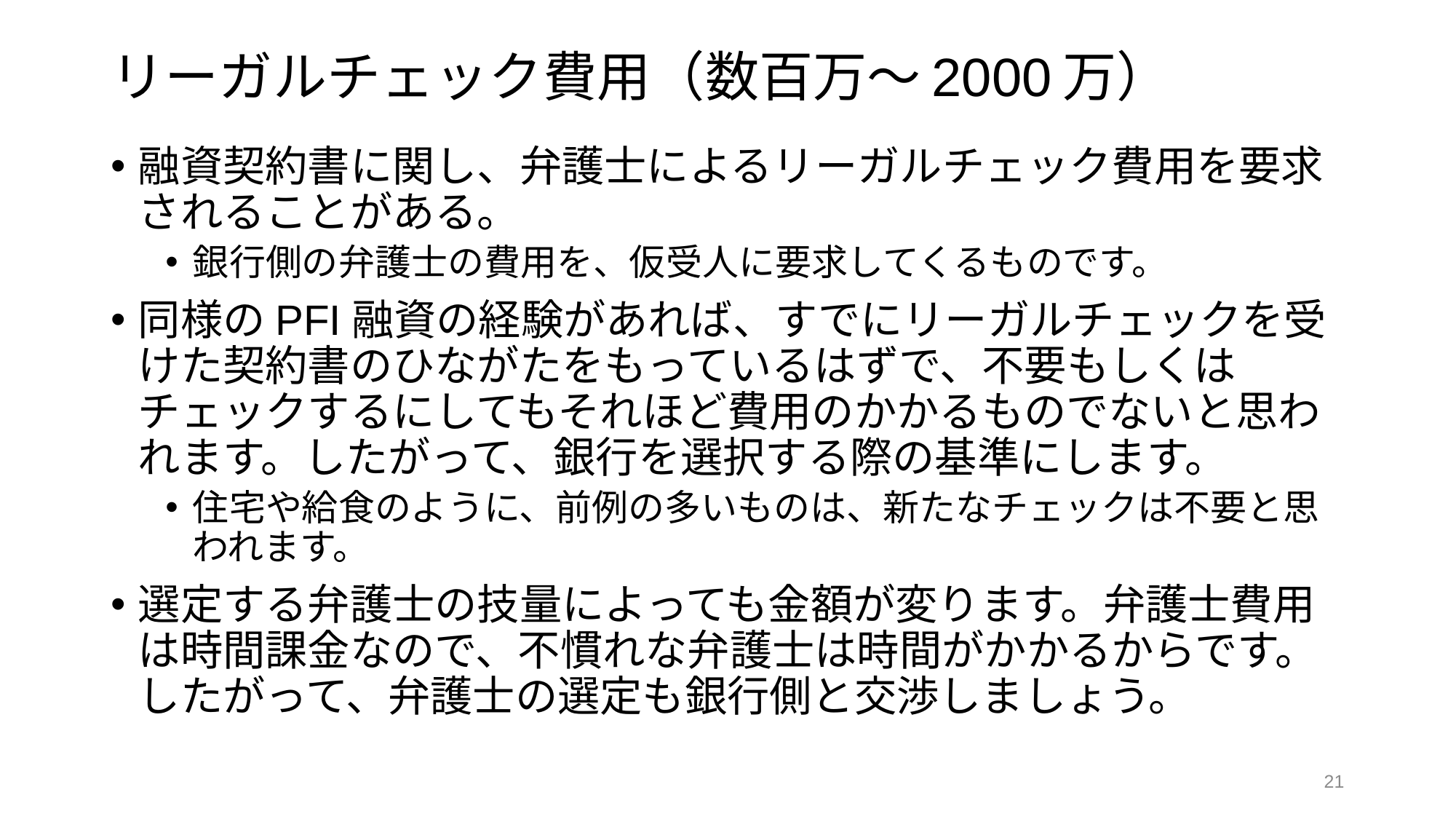

# リーガルチェック費用（数百万～2000万）
融資契約書に関し、弁護士によるリーガルチェック費用を要求されることがある。
銀行側の弁護士の費用を、仮受人に要求してくるものです。
同様のPFI融資の経験があれば、すでにリーガルチェックを受けた契約書のひながたをもっているはずで、不要もしくはチェックするにしてもそれほど費用のかかるものでないと思われます。したがって、銀行を選択する際の基準にします。
住宅や給食のように、前例の多いものは、新たなチェックは不要と思われます。
選定する弁護士の技量によっても金額が変ります。弁護士費用は時間課金なので、不慣れな弁護士は時間がかかるからです。したがって、弁護士の選定も銀行側と交渉しましょう。

21